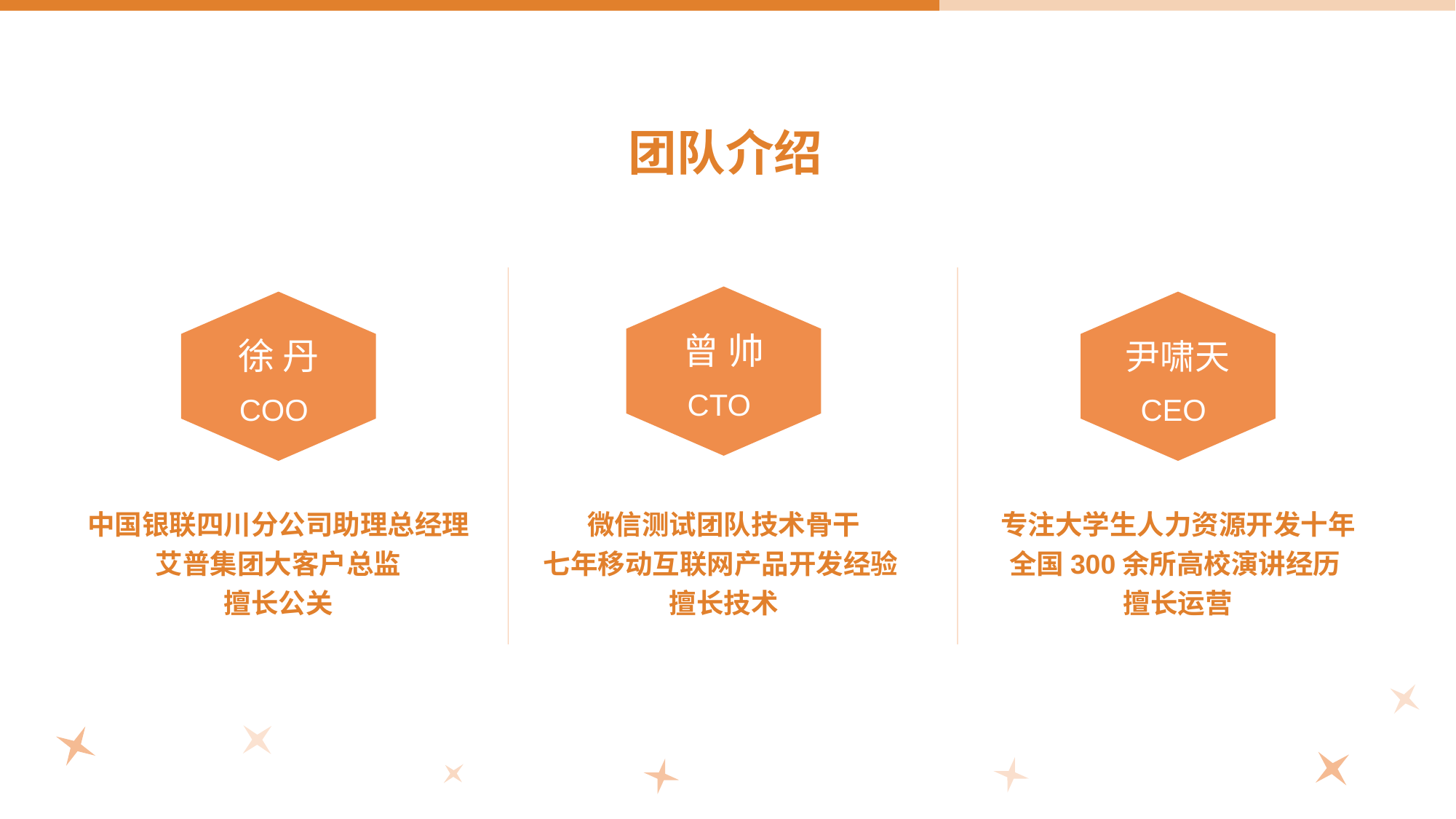

团队介绍

曾 帅
CTO

徐 丹
COO

尹啸天
CEO
中国银联四川分公司助理总经理
艾普集团大客户总监
擅长公关
微信测试团队技术骨干
七年移动互联网产品开发经验
擅长技术
专注大学生人力资源开发十年
全国300余所高校演讲经历
擅长运营